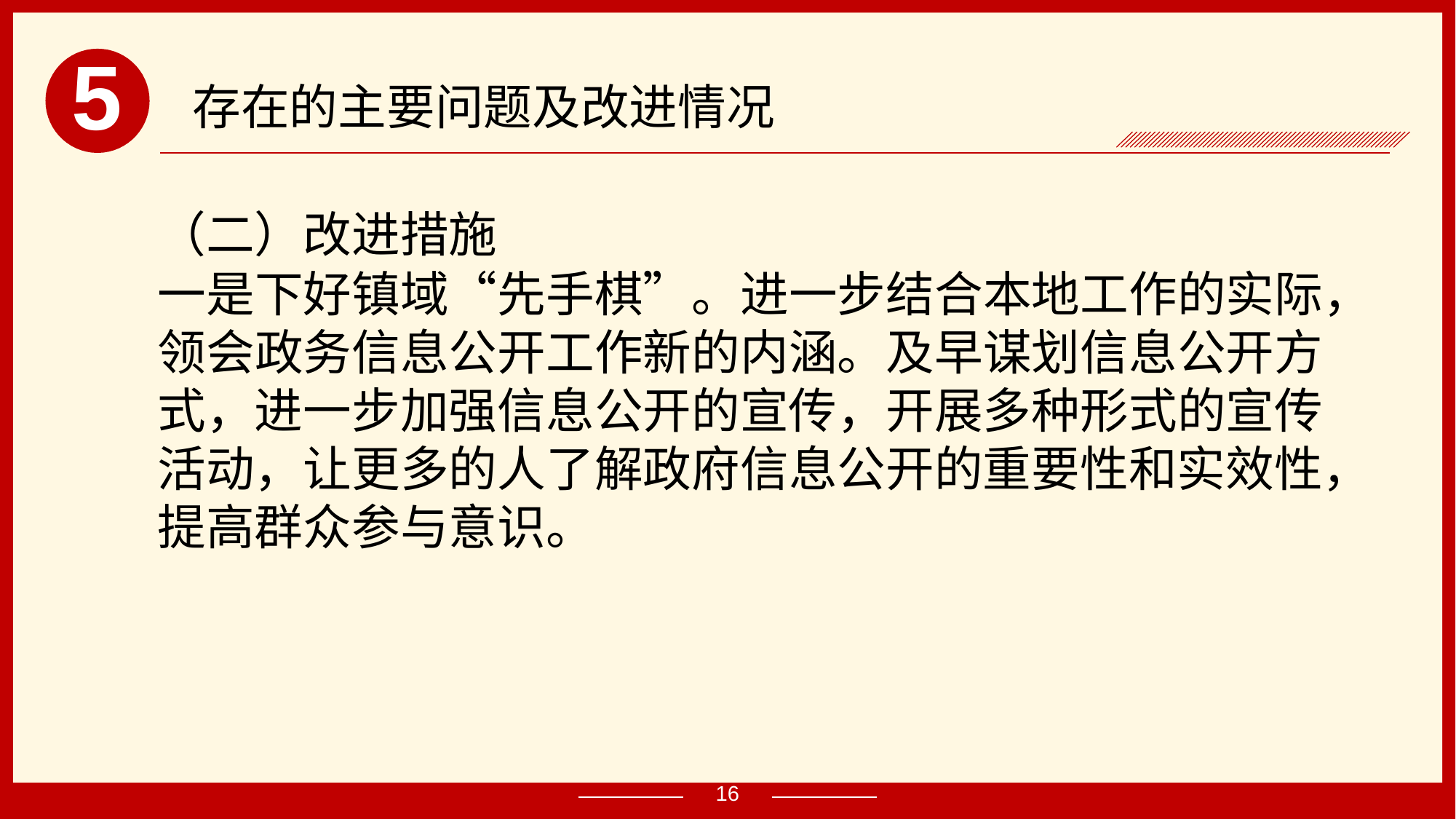

# 5
存在的主要问题及改进情况
（二）改进措施
一是下好镇域“先手棋”。进一步结合本地工作的实际，领会政务信息公开工作新的内涵。及早谋划信息公开方式，进一步加强信息公开的宣传，开展多种形式的宣传活动，让更多的人了解政府信息公开的重要性和实效性，提高群众参与意识。

16